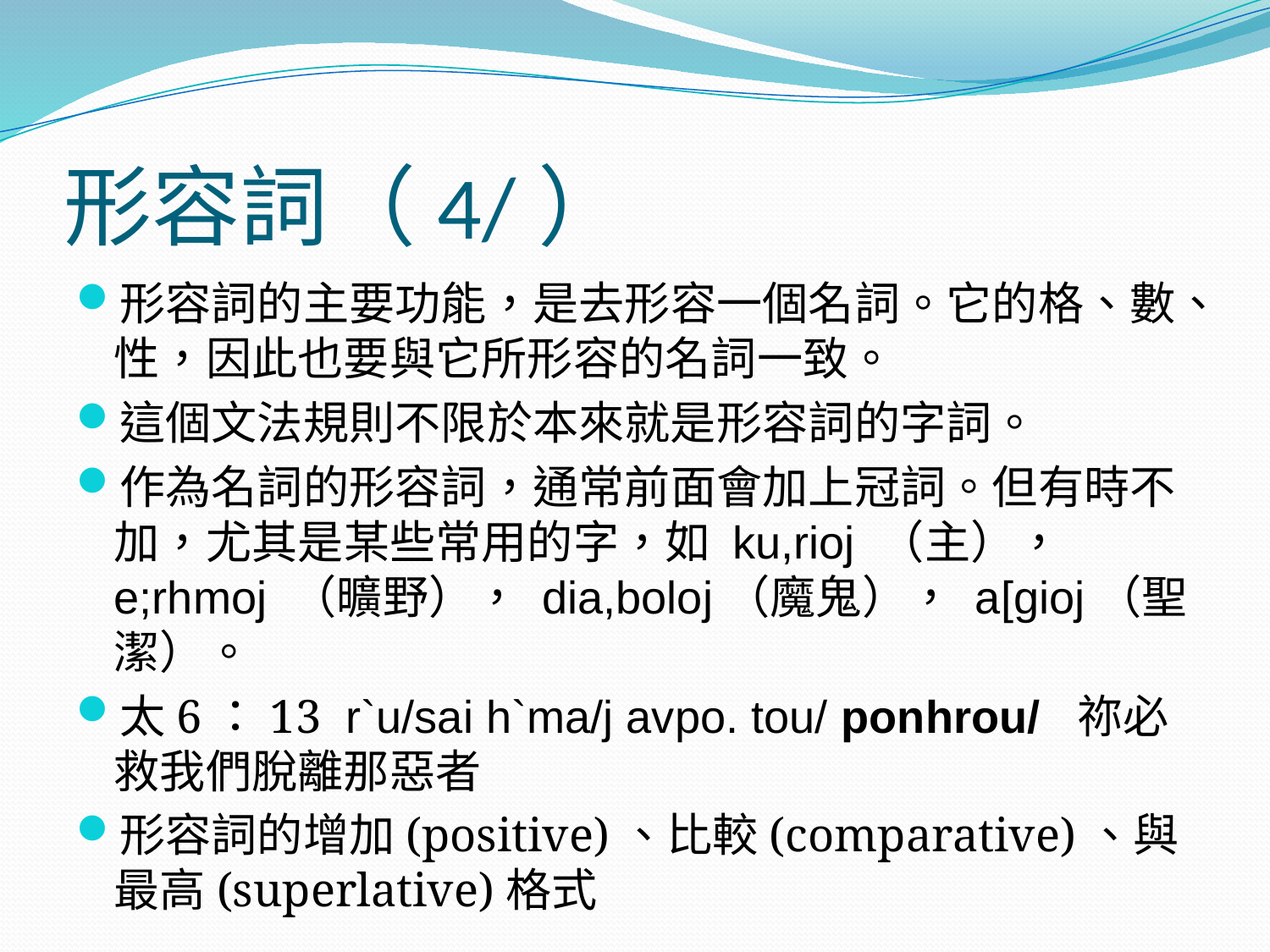

# 形容詞（4/）
形容詞的主要功能，是去形容一個名詞。它的格、數、性，因此也要與它所形容的名詞一致。
這個文法規則不限於本來就是形容詞的字詞。
作為名詞的形容詞，通常前面會加上冠詞。但有時不加，尤其是某些常用的字，如 ku,rioj （主）， e;rhmoj （曠野）， dia,boloj（魔鬼）， a[gioj（聖潔）。
太6：13  r`u/sai h`ma/j avpo. tou/ ponhrou/  祢必救我們脫離那惡者
形容詞的增加(positive)、比較(comparative)、與最高(superlative)格式